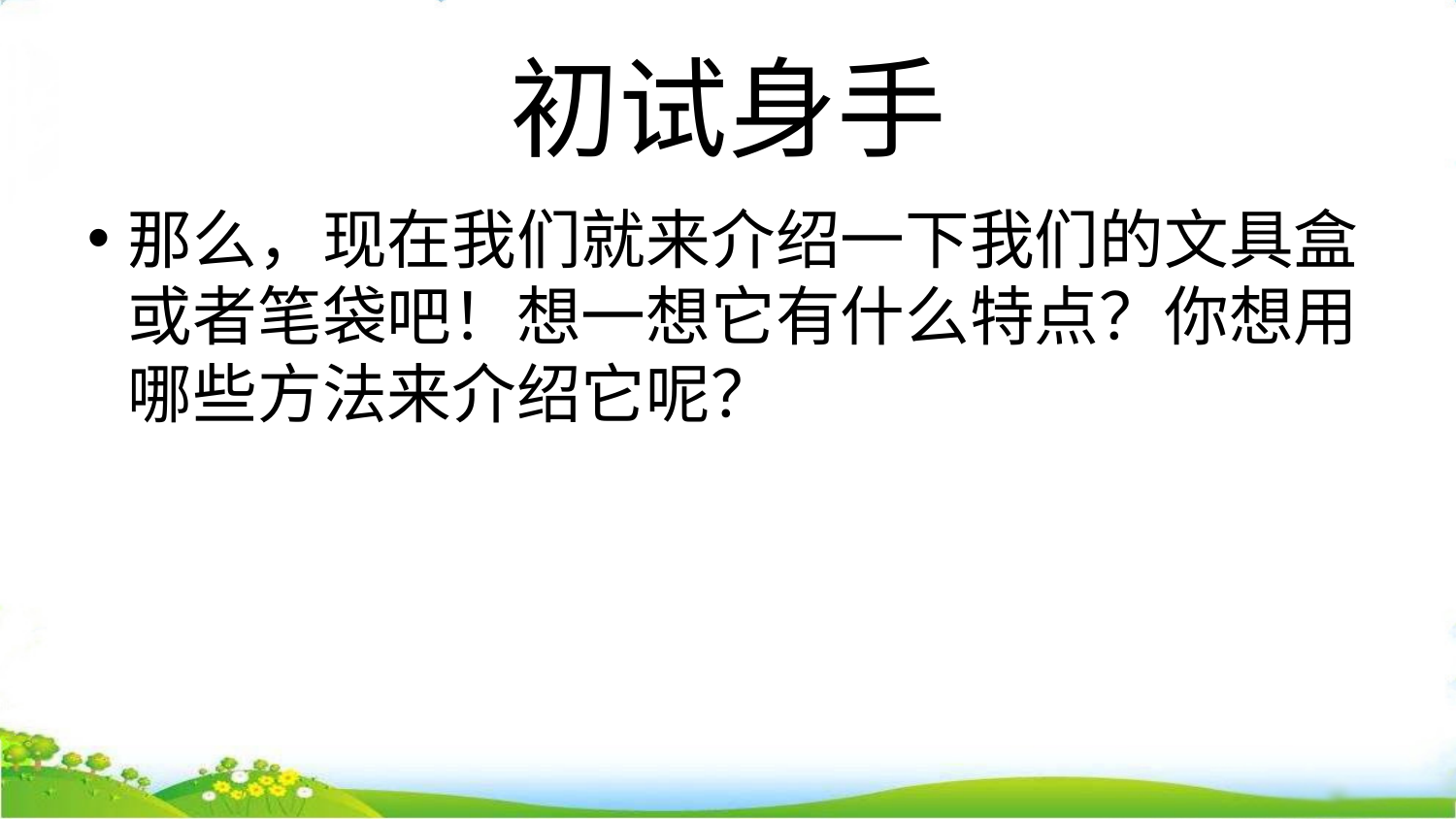

# 初试身手
那么，现在我们就来介绍一下我们的文具盒或者笔袋吧！想一想它有什么特点？你想用哪些方法来介绍它呢？